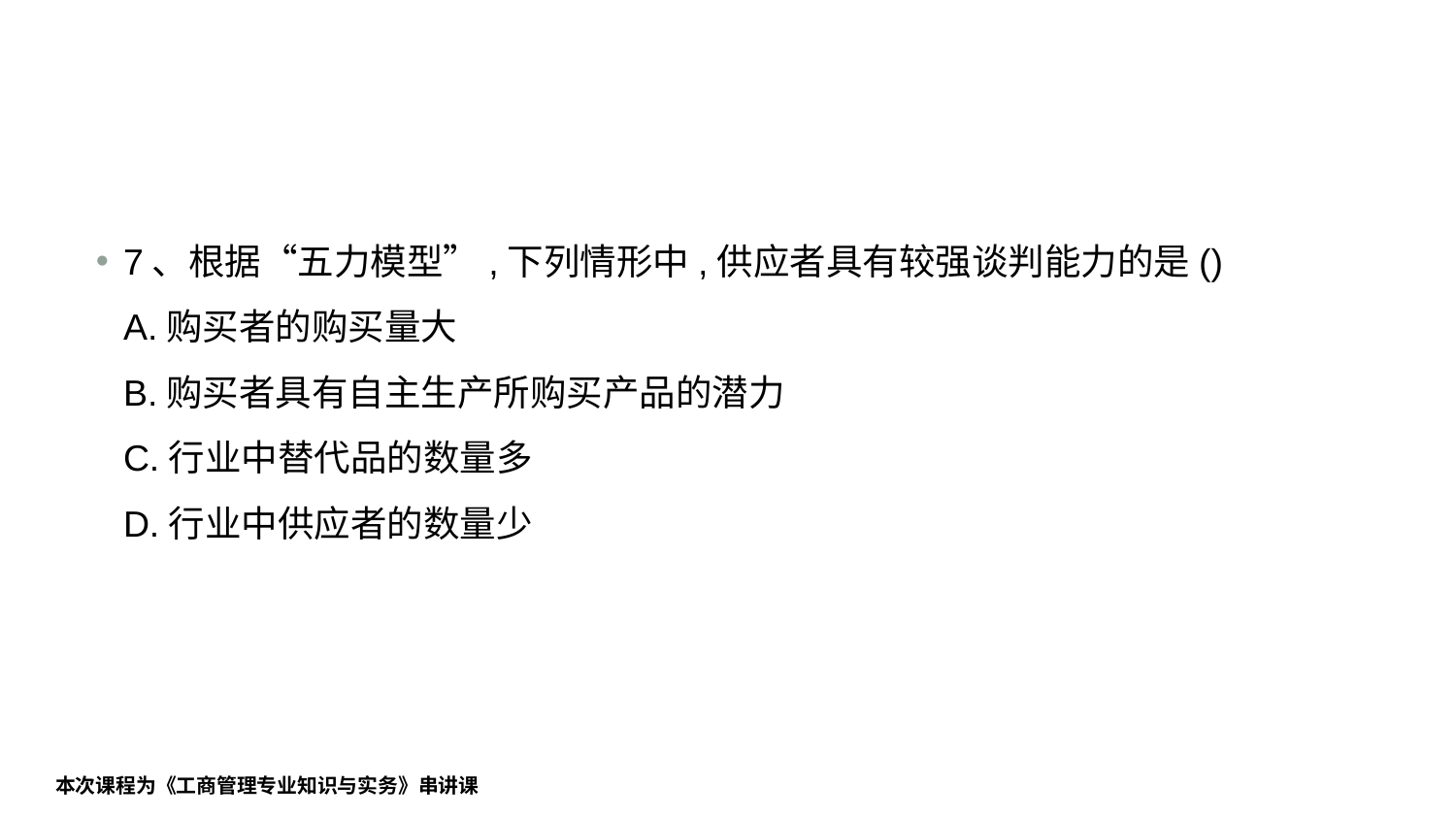

#

7、根据“五力模型”,下列情形中,供应者具有较强谈判能力的是()
A.购买者的购买量大
B.购买者具有自主生产所购买产品的潜力
C.行业中替代品的数量多
D.行业中供应者的数量少